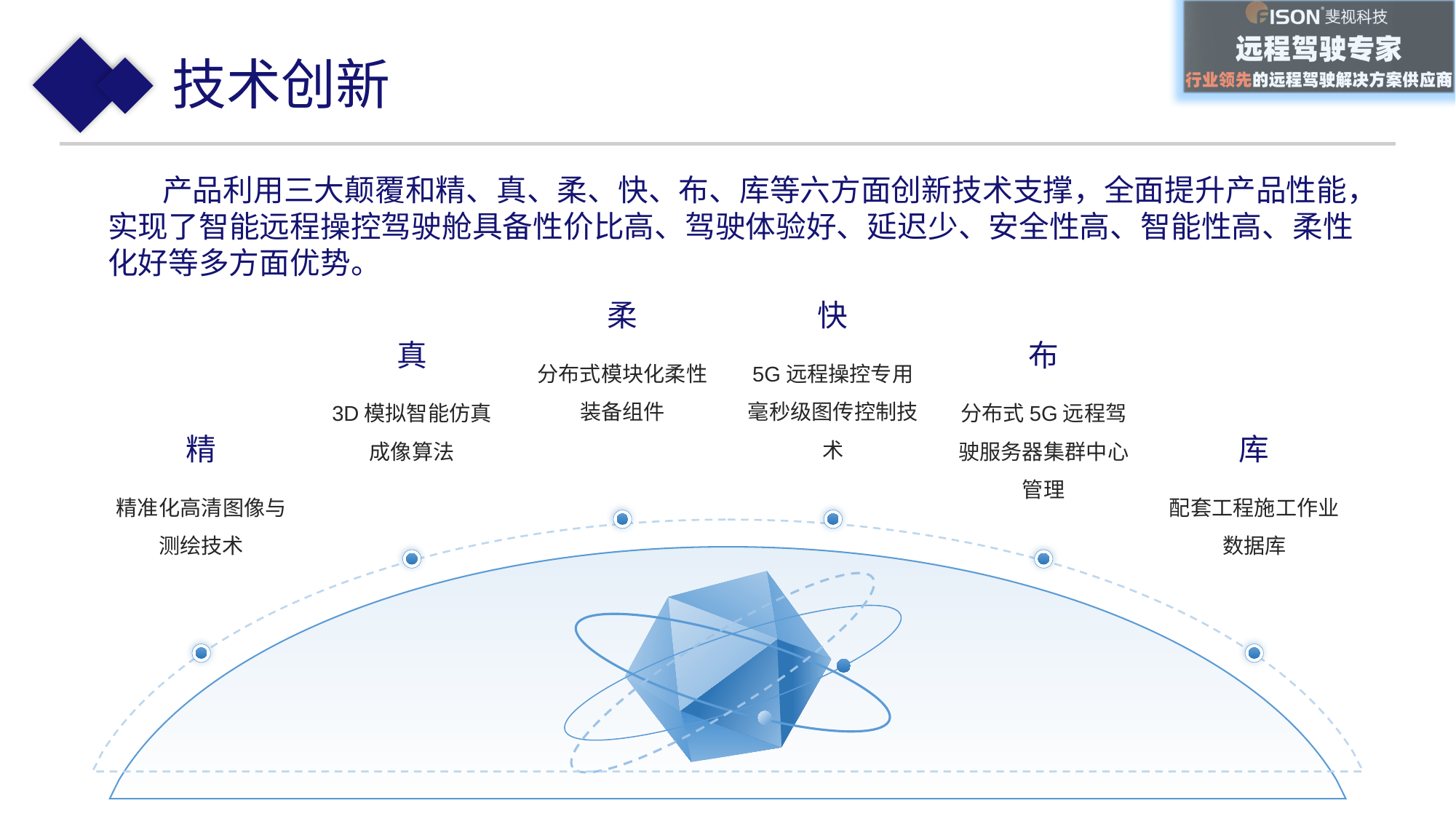

技术创新

产品利用三大颠覆和精、真、柔、快、布、库等六方面创新技术支撑，全面提升产品性能，实现了智能远程操控驾驶舱具备性价比高、驾驶体验好、延迟少、安全性高、智能性高、柔性化好等多方面优势。
柔
快
真
布
5G远程操控专用毫秒级图传控制技术
分布式模块化柔性装备组件
3D模拟智能仿真成像算法
分布式5G远程驾驶服务器集群中心管理
精
库
精准化高清图像与测绘技术
配套工程施工作业数据库